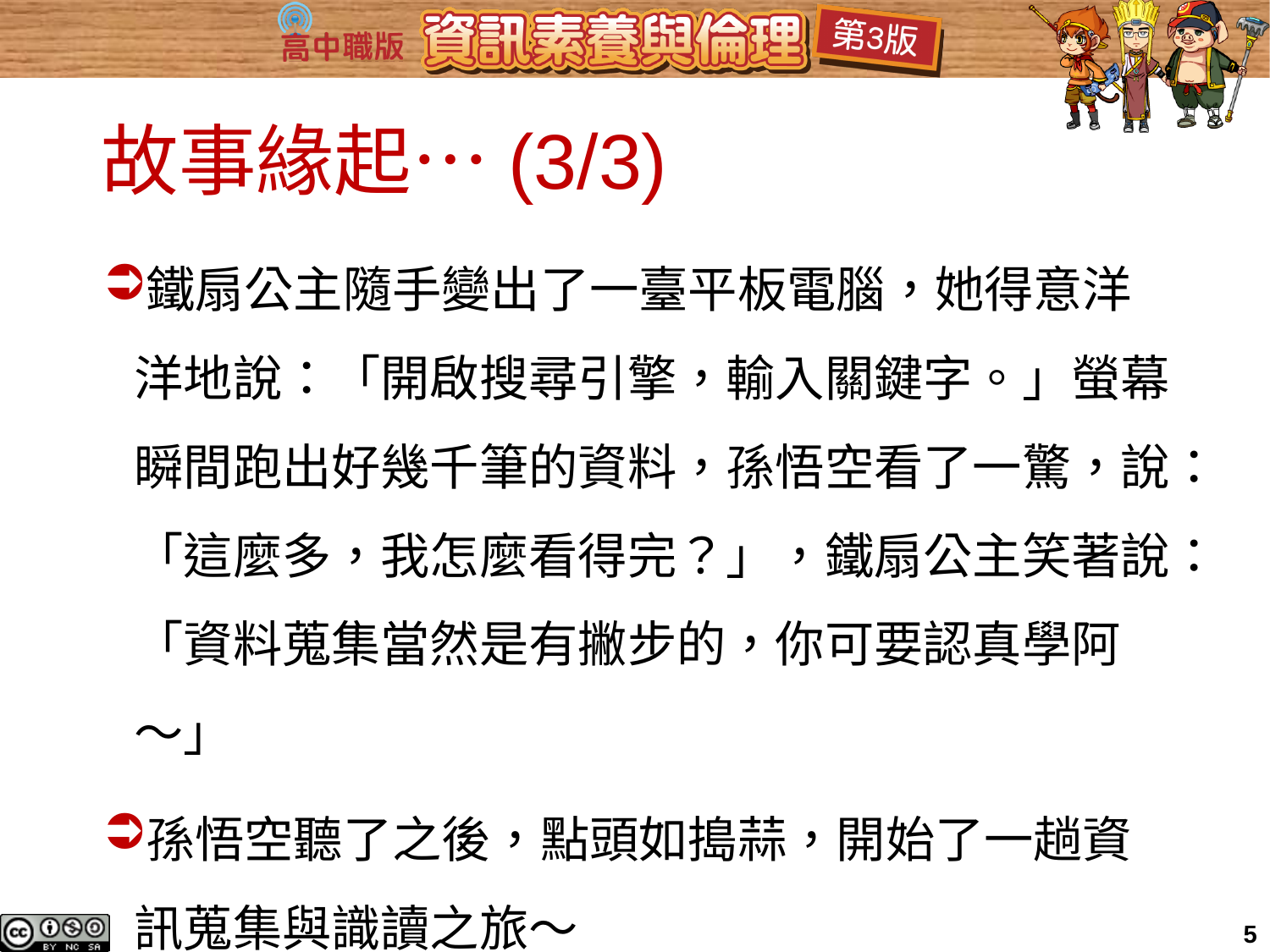

# 故事緣起…(3/3)
鐵扇公主隨手變出了一臺平板電腦，她得意洋洋地說：「開啟搜尋引擎，輸入關鍵字。」螢幕瞬間跑出好幾千筆的資料，孫悟空看了一驚，說：「這麼多，我怎麼看得完？」，鐵扇公主笑著說：「資料蒐集當然是有撇步的，你可要認真學阿～」
孫悟空聽了之後，點頭如搗蒜，開始了一趟資訊蒐集與識讀之旅～
5